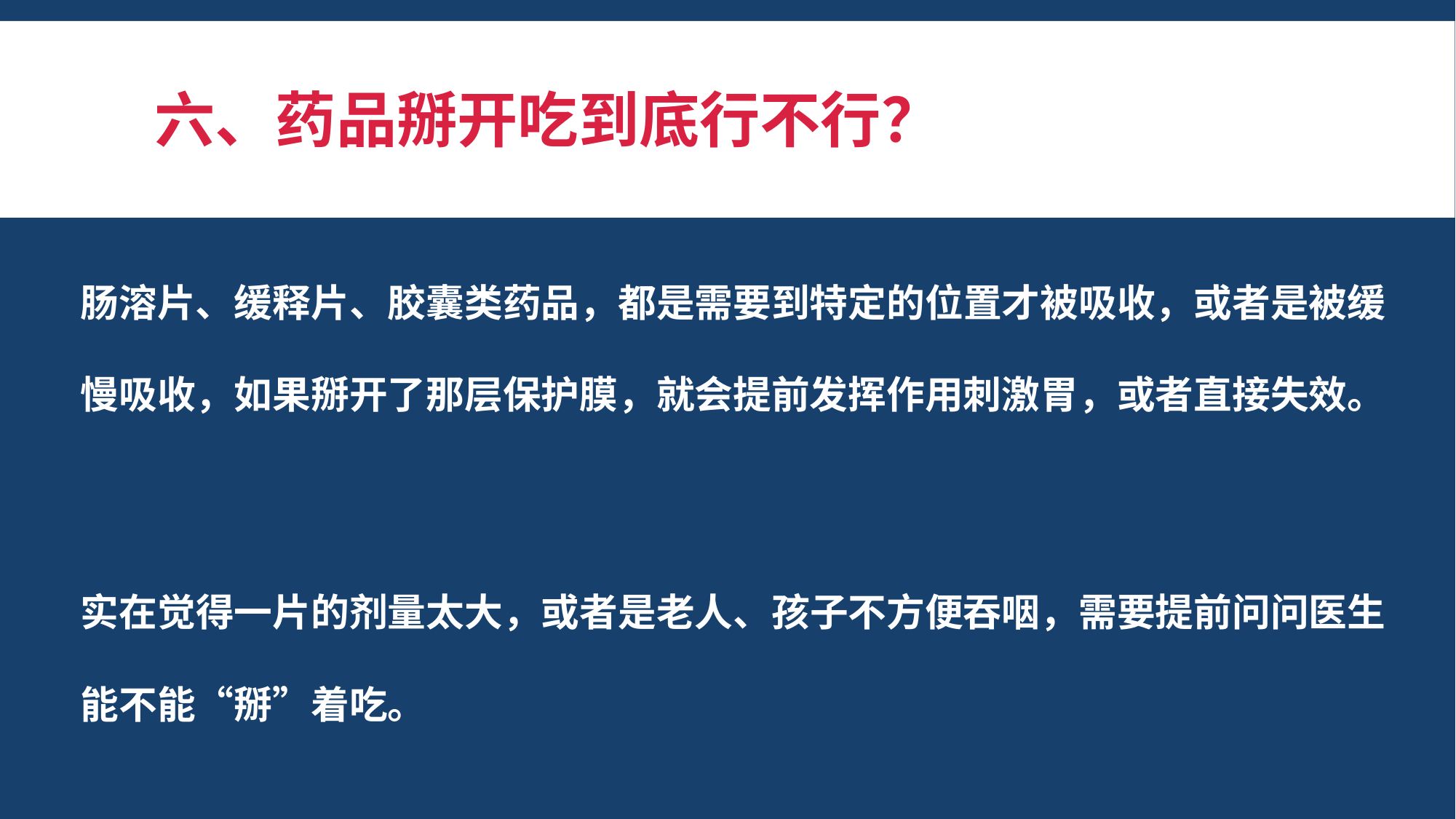

# 六、药品掰开吃到底行不行？
肠溶片、缓释片、胶囊类药品，都是需要到特定的位置才被吸收，或者是被缓慢吸收，如果掰开了那层保护膜，就会提前发挥作用刺激胃，或者直接失效。

实在觉得一片的剂量太大，或者是老人、孩子不方便吞咽，需要提前问问医生能不能“掰”着吃。